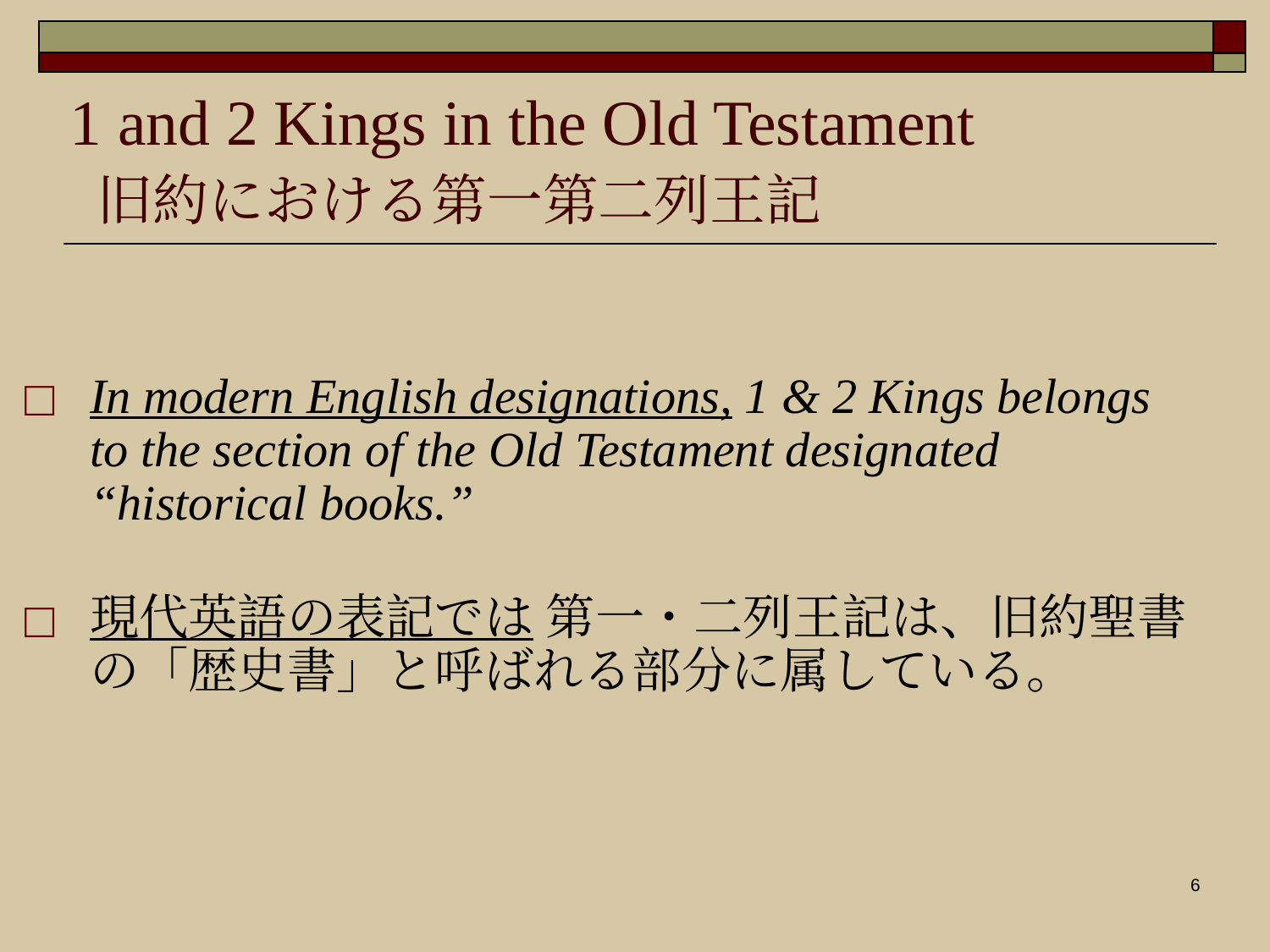

# 1 and 2 Kings in the Old Testament
旧約における第一第二列王記

In modern English designations, 1 & 2 Kings belongs to the section of the Old Testament designated “historical books.”
現代英語の表記では 第一・二列王記は、旧約聖書の「歴史書」と呼ばれる部分に属している。
6